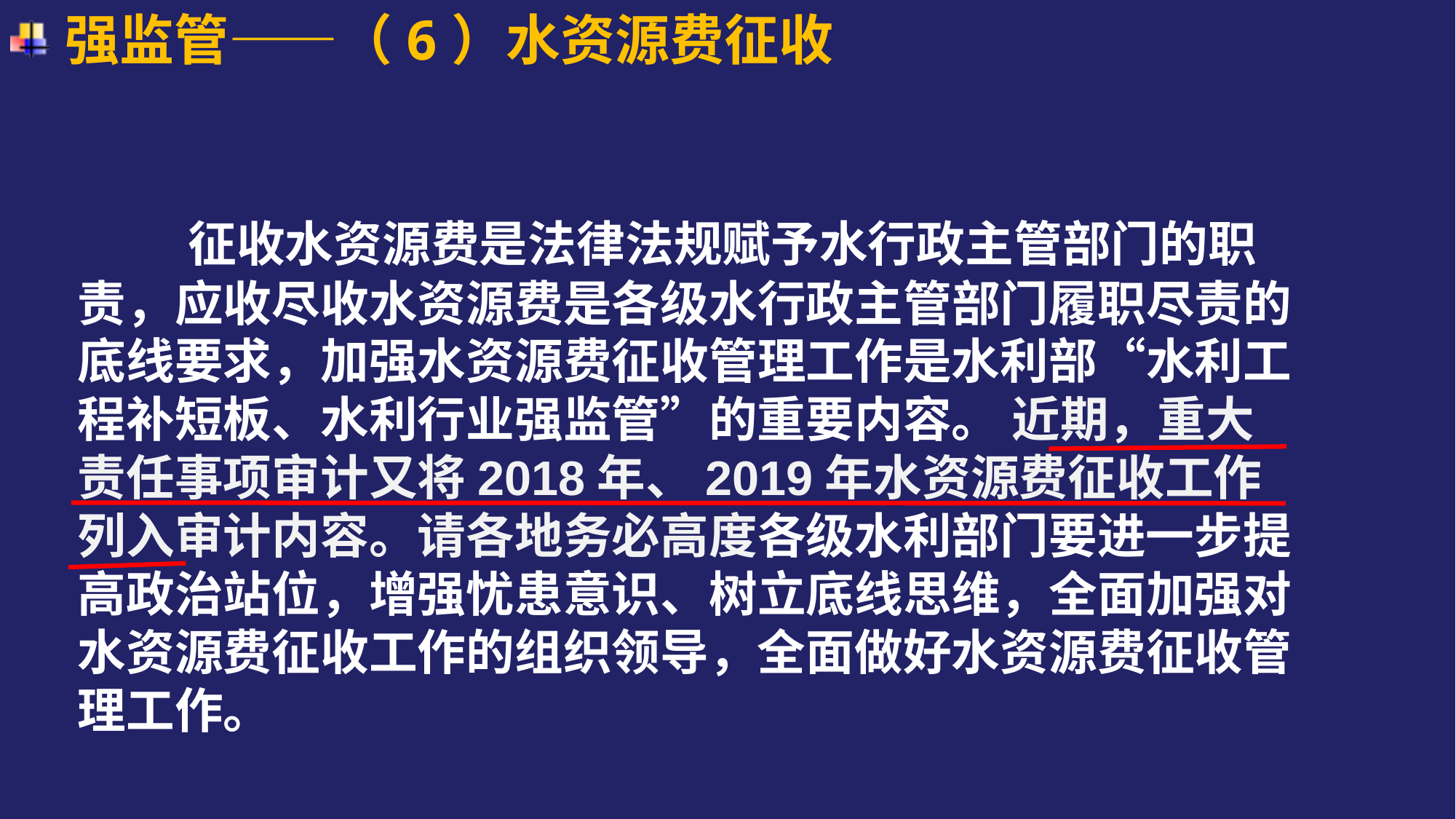

强监管——（6）水资源费征收
        征收水资源费是法律法规赋予水行政主管部门的职责，应收尽收水资源费是各级水行政主管部门履职尽责的底线要求，加强水资源费征收管理工作是水利部“水利工程补短板、水利行业强监管”的重要内容。 近期，重大责任事项审计又将2018年、2019年水资源费征收工作列入审计内容。请各地务必高度各级水利部门要进一步提高政治站位，增强忧患意识、树立底线思维，全面加强对水资源费征收工作的组织领导，全面做好水资源费征收管理工作。